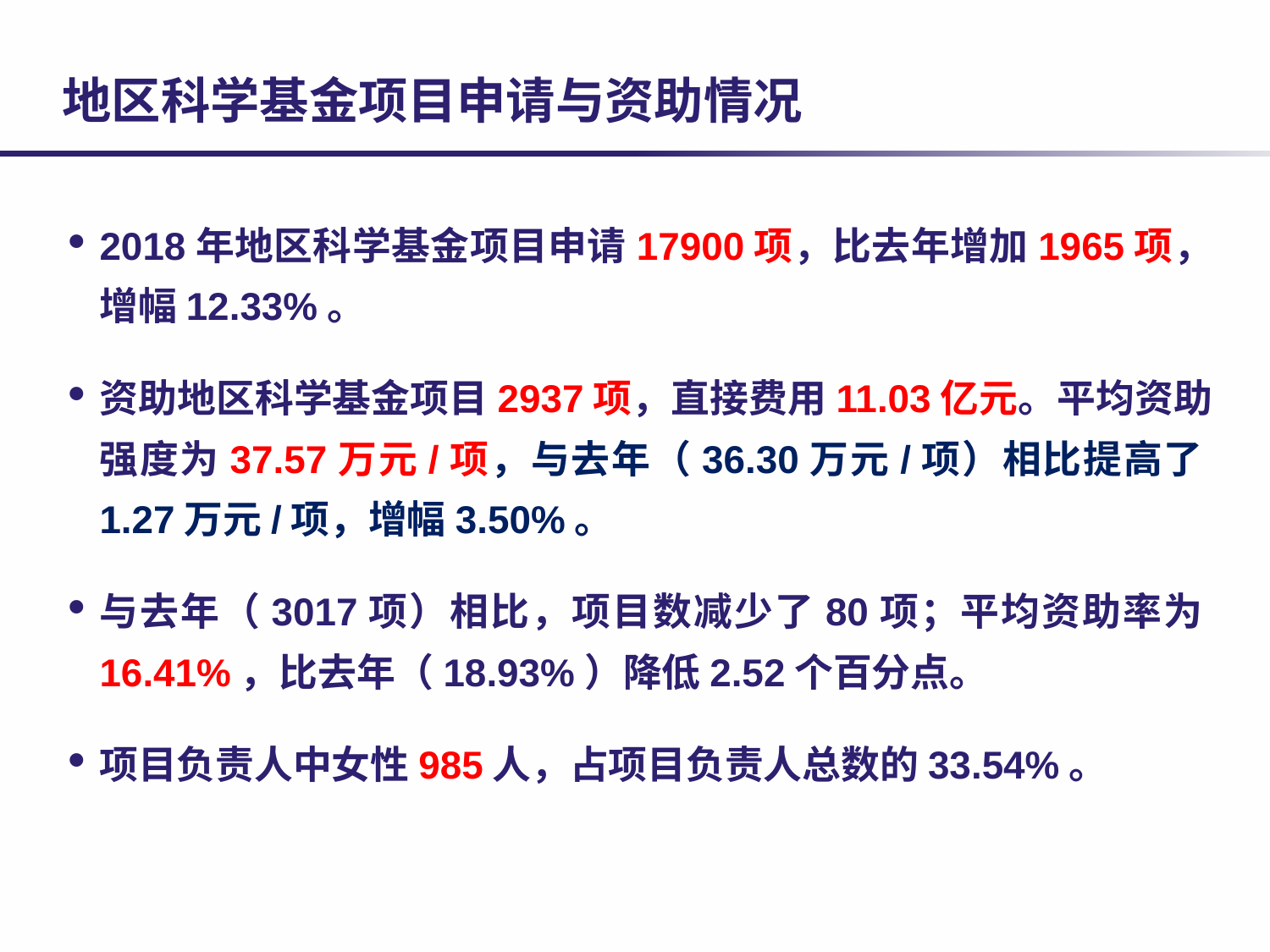

# 地区科学基金项目申请与资助情况
2018年地区科学基金项目申请17900项，比去年增加1965项，增幅12.33%。
资助地区科学基金项目2937项，直接费用11.03亿元。平均资助强度为37.57万元/项，与去年（36.30万元/项）相比提高了1.27万元/项，增幅3.50%。
与去年（3017项）相比，项目数减少了80项；平均资助率为16.41%，比去年（18.93%）降低2.52个百分点。
项目负责人中女性985人，占项目负责人总数的33.54%。